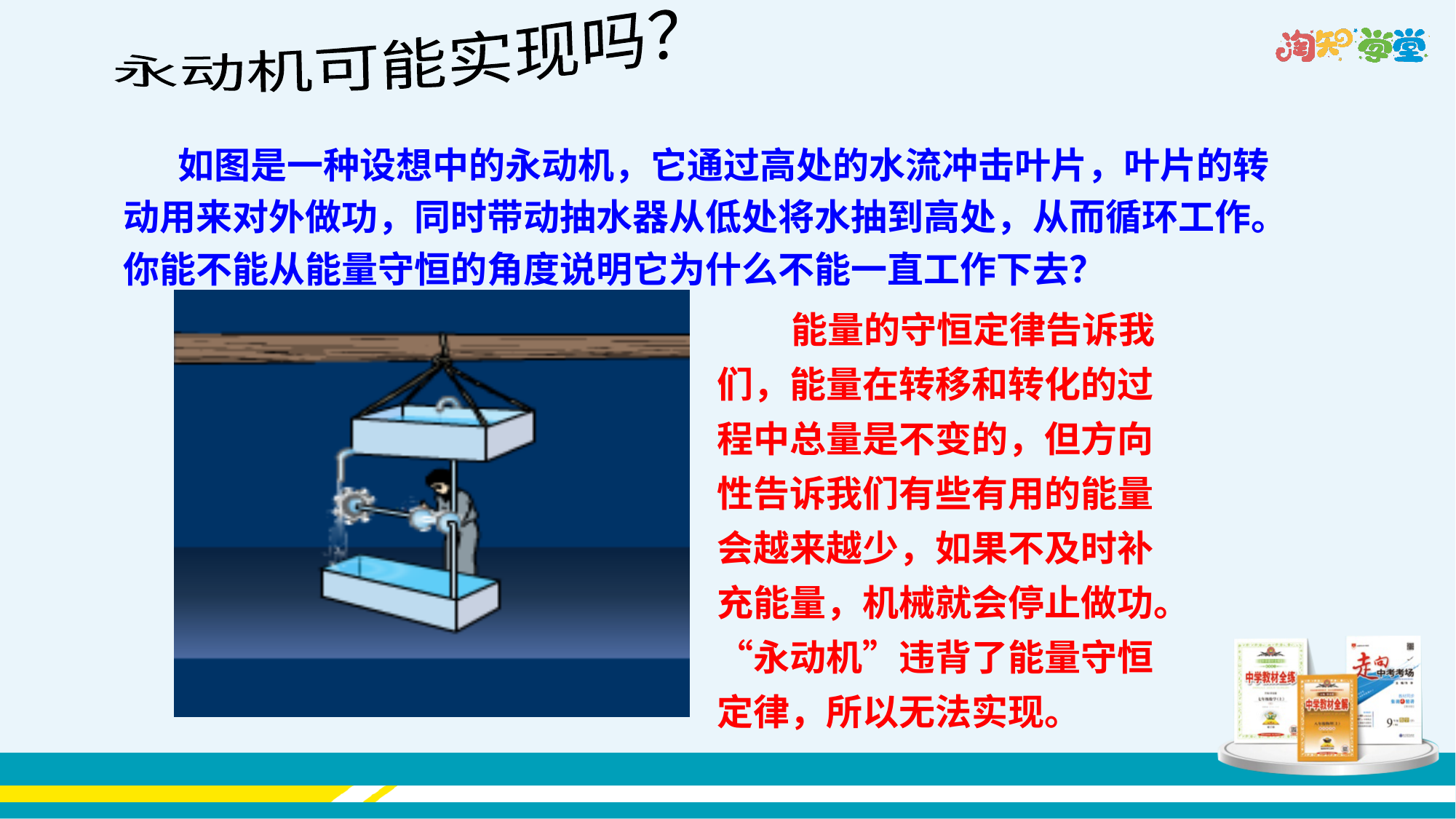

永动机可能实现吗？
如图是一种设想中的永动机，它通过高处的水流冲击叶片，叶片的转动用来对外做功，同时带动抽水器从低处将水抽到高处，从而循环工作。你能不能从能量守恒的角度说明它为什么不能一直工作下去？
        能量的守恒定律告诉我们，能量在转移和转化的过程中总量是不变的，但方向性告诉我们有些有用的能量会越来越少，如果不及时补充能量，机械就会停止做功。“永动机”违背了能量守恒定律，所以无法实现。